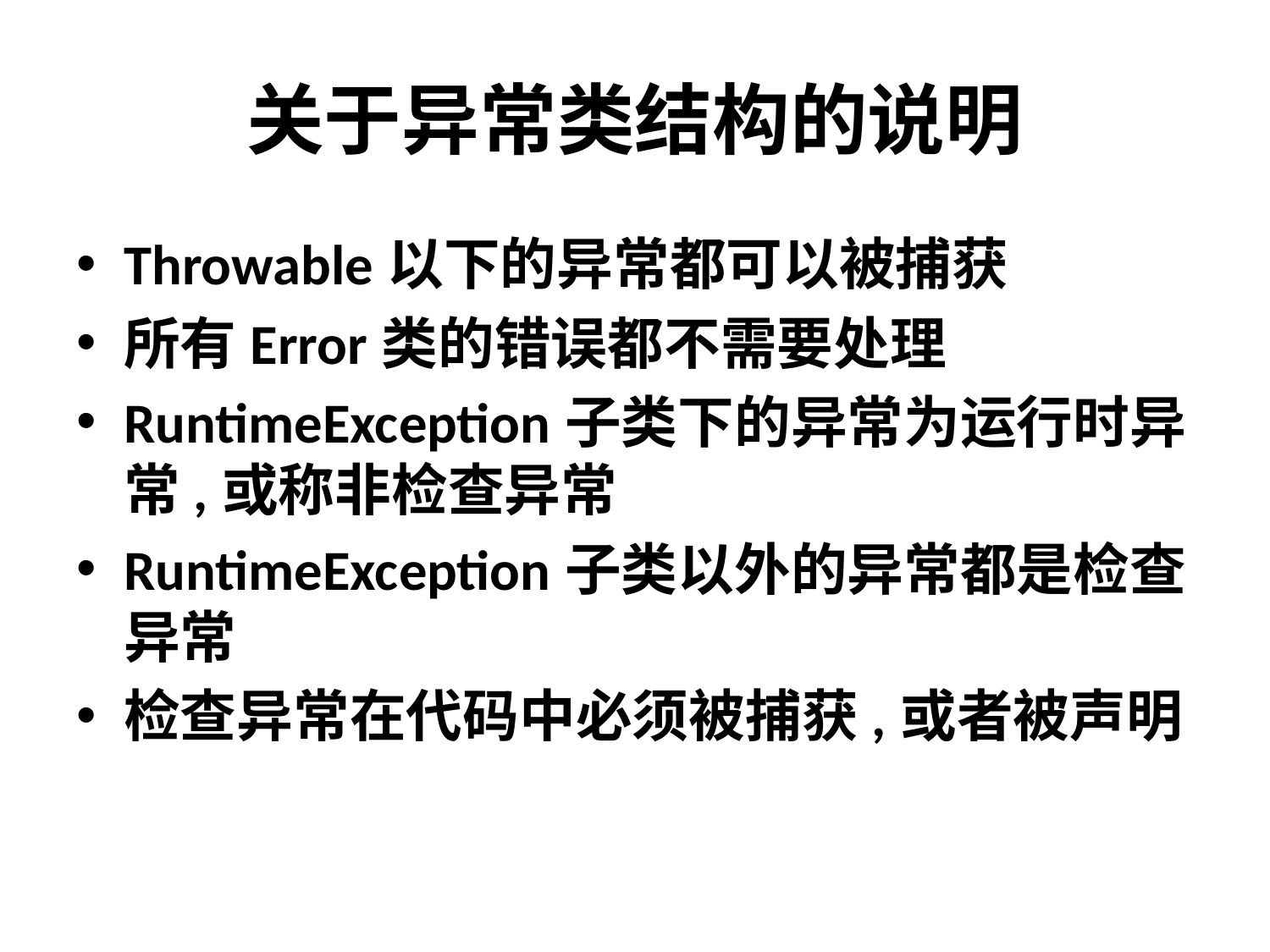

# 关于异常类结构的说明
Throwable以下的异常都可以被捕获
所有Error类的错误都不需要处理
RuntimeException子类下的异常为运行时异常,或称非检查异常
RuntimeException子类以外的异常都是检查异常
检查异常在代码中必须被捕获,或者被声明